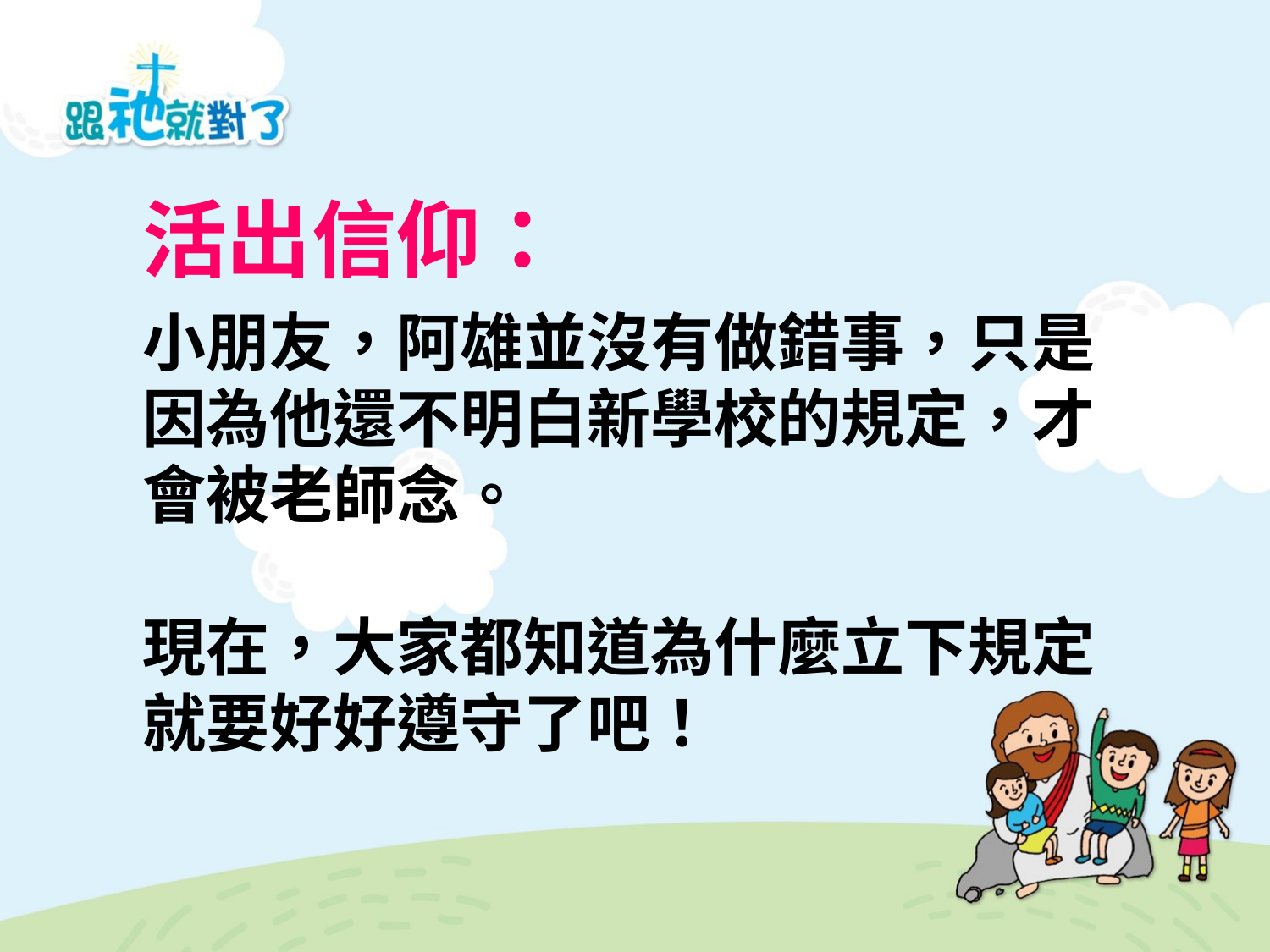

活出信仰：
小朋友，阿雄並沒有做錯事，只是因為他還不明白新學校的規定，才會被老師念。

現在，大家都知道為什麼立下規定就要好好遵守了吧！